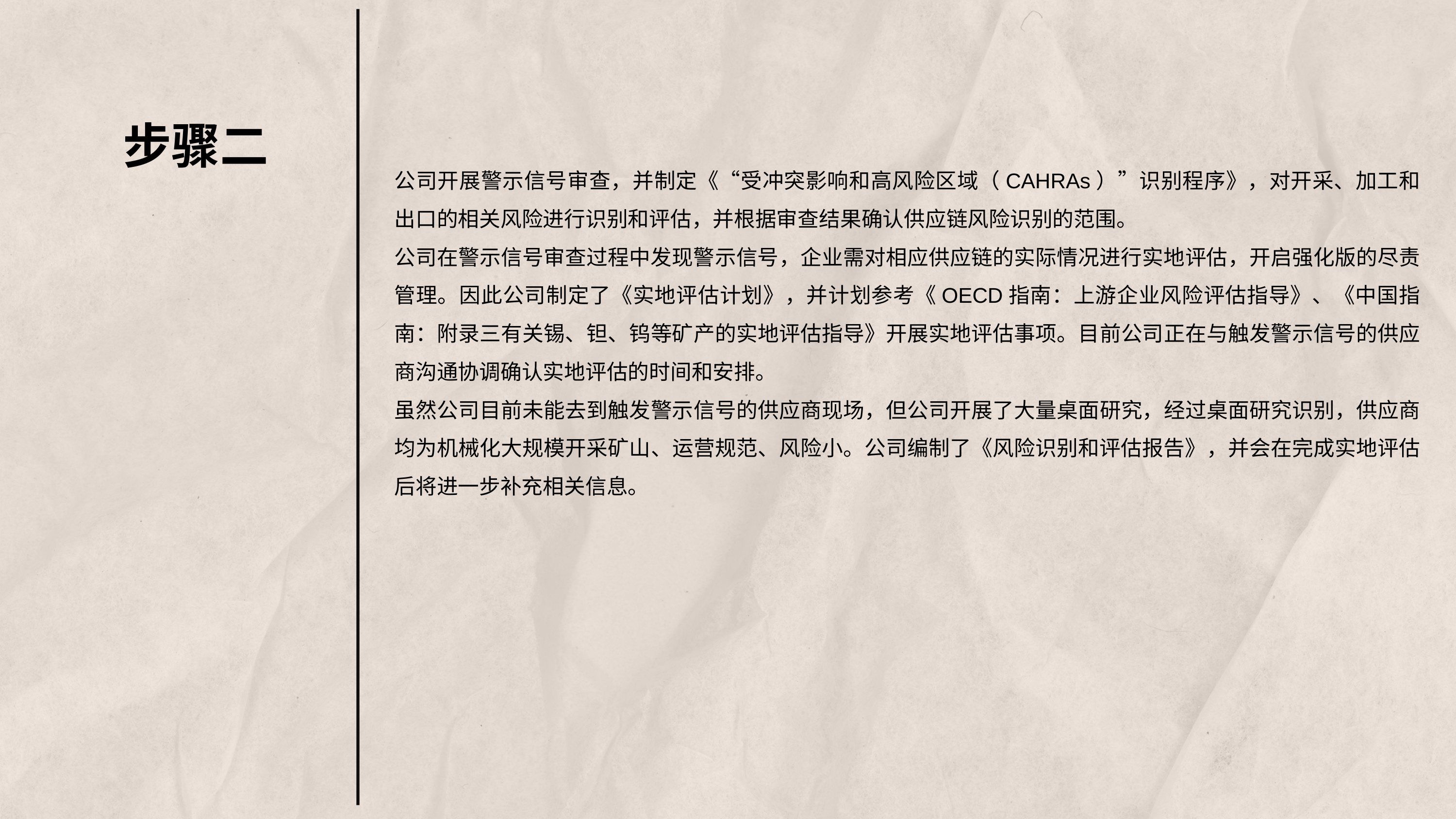

步骤二
公司开展警示信号审查，并制定《“受冲突影响和高风险区域（CAHRAs）”识别程序》，对开采、加工和出口的相关风险进行识别和评估，并根据审查结果确认供应链风险识别的范围。
公司在警示信号审查过程中发现警示信号，企业需对相应供应链的实际情况进行实地评估，开启强化版的尽责管理。因此公司制定了《实地评估计划》，并计划参考《OECD指南：上游企业风险评估指导》、《中国指南：附录三有关锡、钽、钨等矿产的实地评估指导》开展实地评估事项。目前公司正在与触发警示信号的供应商沟通协调确认实地评估的时间和安排。
虽然公司目前未能去到触发警示信号的供应商现场，但公司开展了大量桌面研究，经过桌面研究识别，供应商均为机械化大规模开采矿山、运营规范、风险小。公司编制了《风险识别和评估报告》，并会在完成实地评估后将进一步补充相关信息。